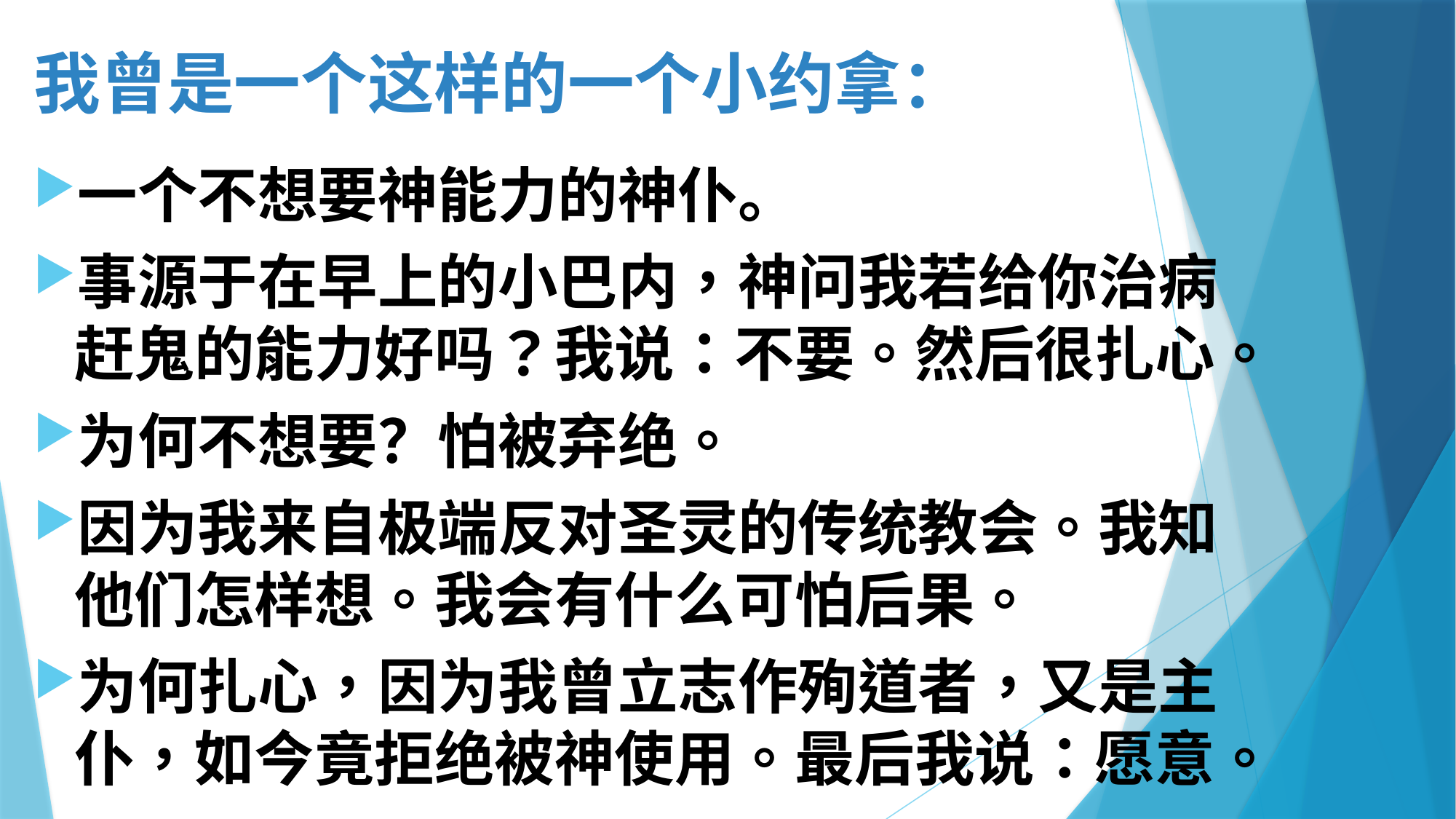

# 我曾是一个这样的一个小约拿：
一个不想要神能力的神仆。
事源于在早上的小巴内，神问我若给你治病赶鬼的能力好吗？我说：不要。然后很扎心。
为何不想要？怕被弃绝。
因为我来自极端反对圣灵的传统教会。我知他们怎样想。我会有什么可怕后果。
为何扎心，因为我曾立志作殉道者，又是主仆，如今竟拒绝被神使用。最后我说：愿意。